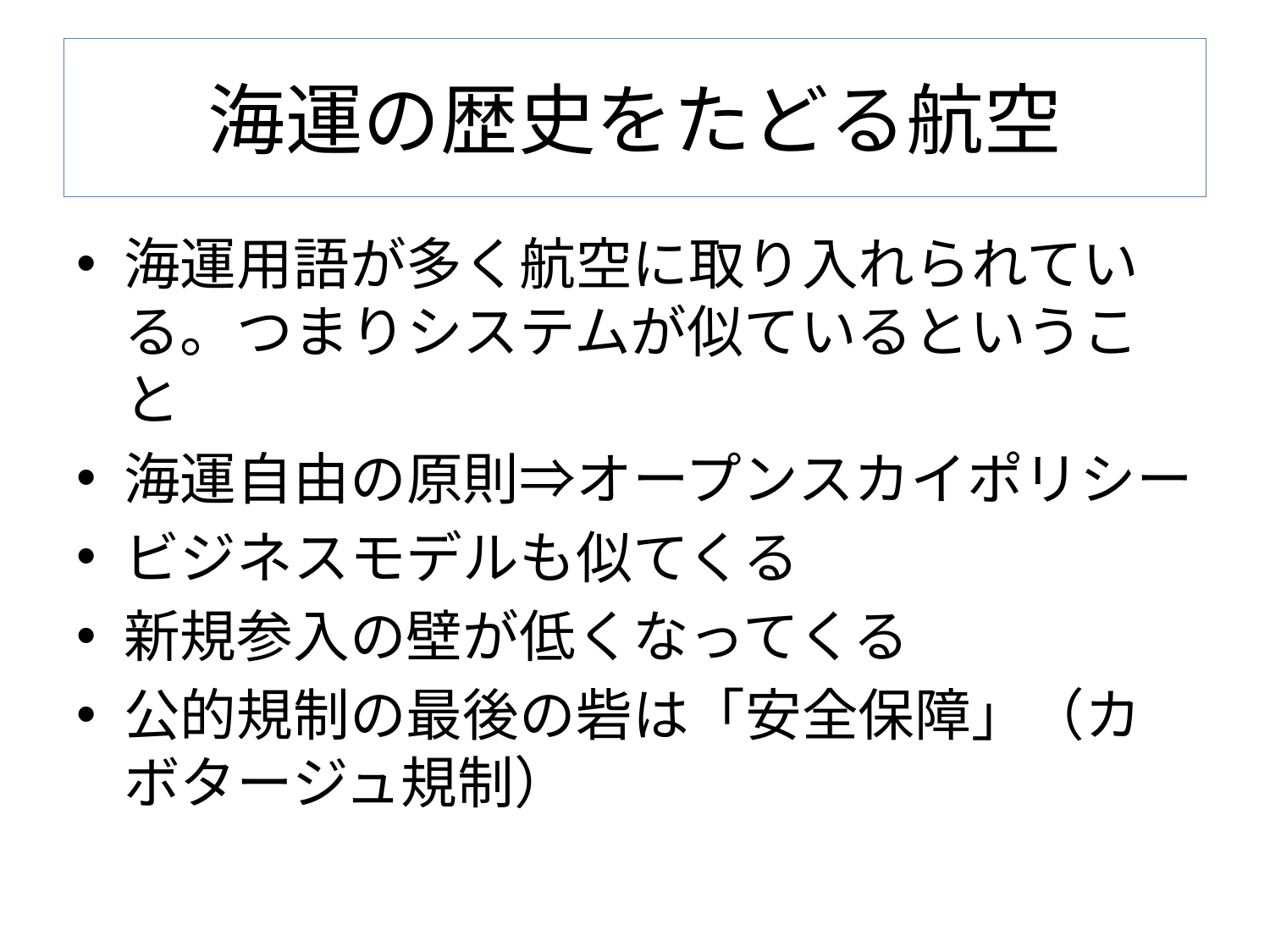

# 海運の歴史をたどる航空
海運用語が多く航空に取り入れられている。つまりシステムが似ているということ
海運自由の原則⇒オープンスカイポリシー
ビジネスモデルも似てくる
新規参入の壁が低くなってくる
公的規制の最後の砦は「安全保障」（カボタージュ規制）